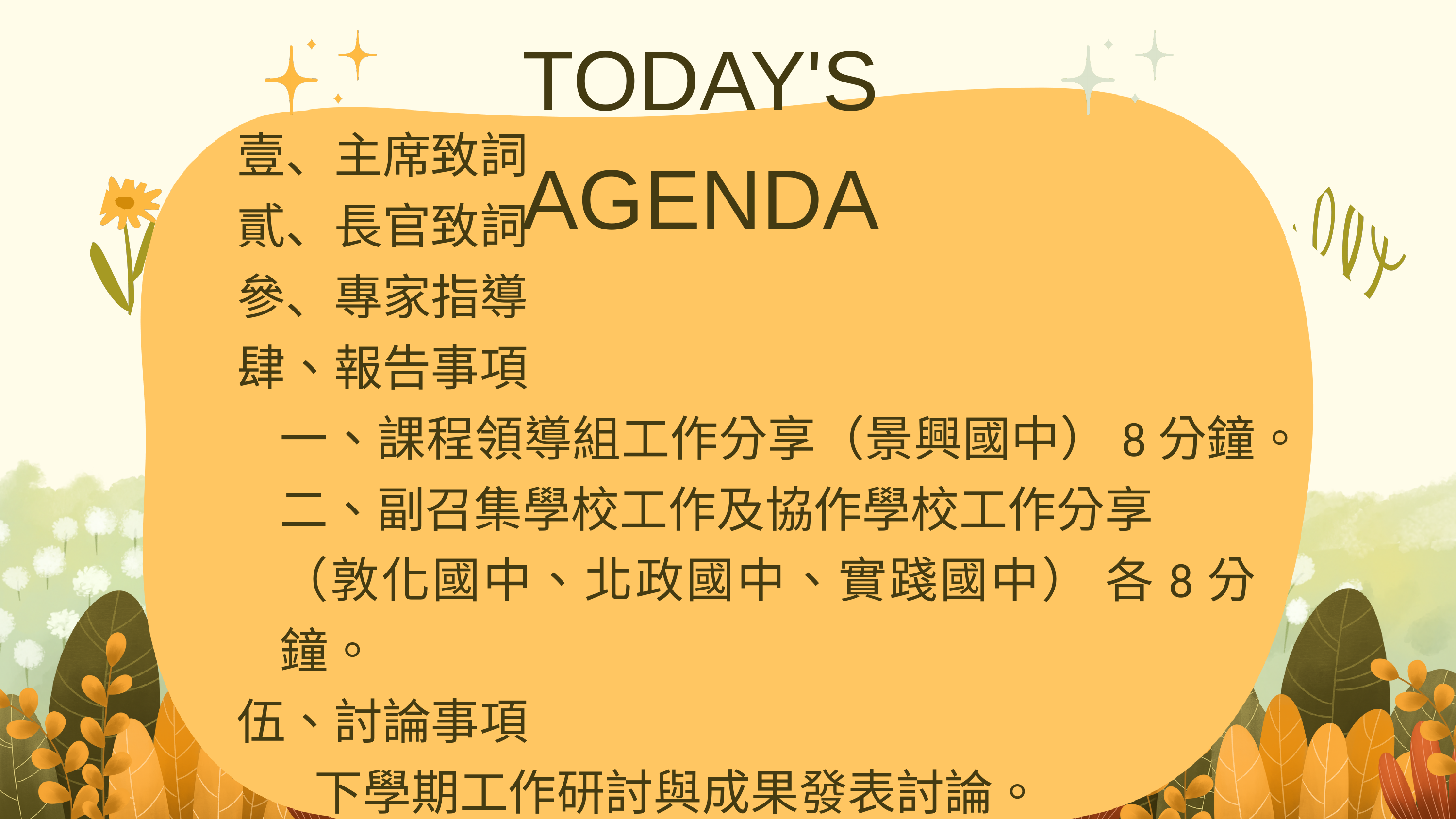

TODAY'S AGENDA

壹、主席致詞
貳、長官致詞
參、專家指導
肆、報告事項
一、課程領導組工作分享（景興國中）8分鐘。
二、副召集學校工作及協作學校工作分享
（敦化國中、北政國中、實踐國中） 各8分鐘。
伍、討論事項
      下學期工作研討與成果發表討論。
陸、臨時動議